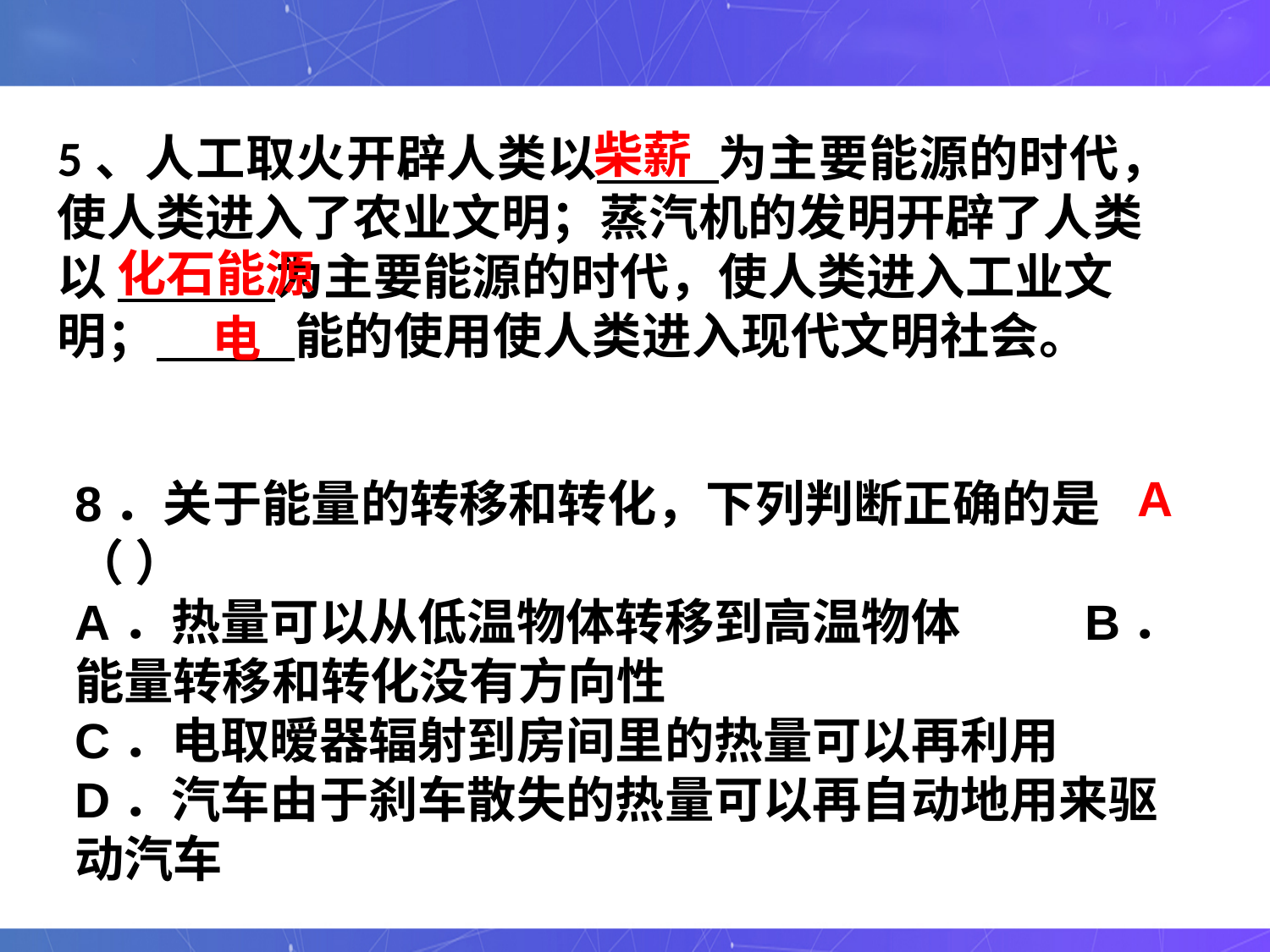

柴薪
5、人工取火开辟人类以          为主要能源的时代，使人类进入了农业文明；蒸汽机的发明开辟了人类
以               为主要能源的时代，使人类进入工业文
明；            能的使用使人类进入现代文明社会。
化石能源
电
A
8．关于能量的转移和转化，下列判断正确的是（ ）
A．热量可以从低温物体转移到高温物体          B．能量转移和转化没有方向性
C．电取暧器辐射到房间里的热量可以再利用
D．汽车由于刹车散失的热量可以再自动地用来驱动汽车